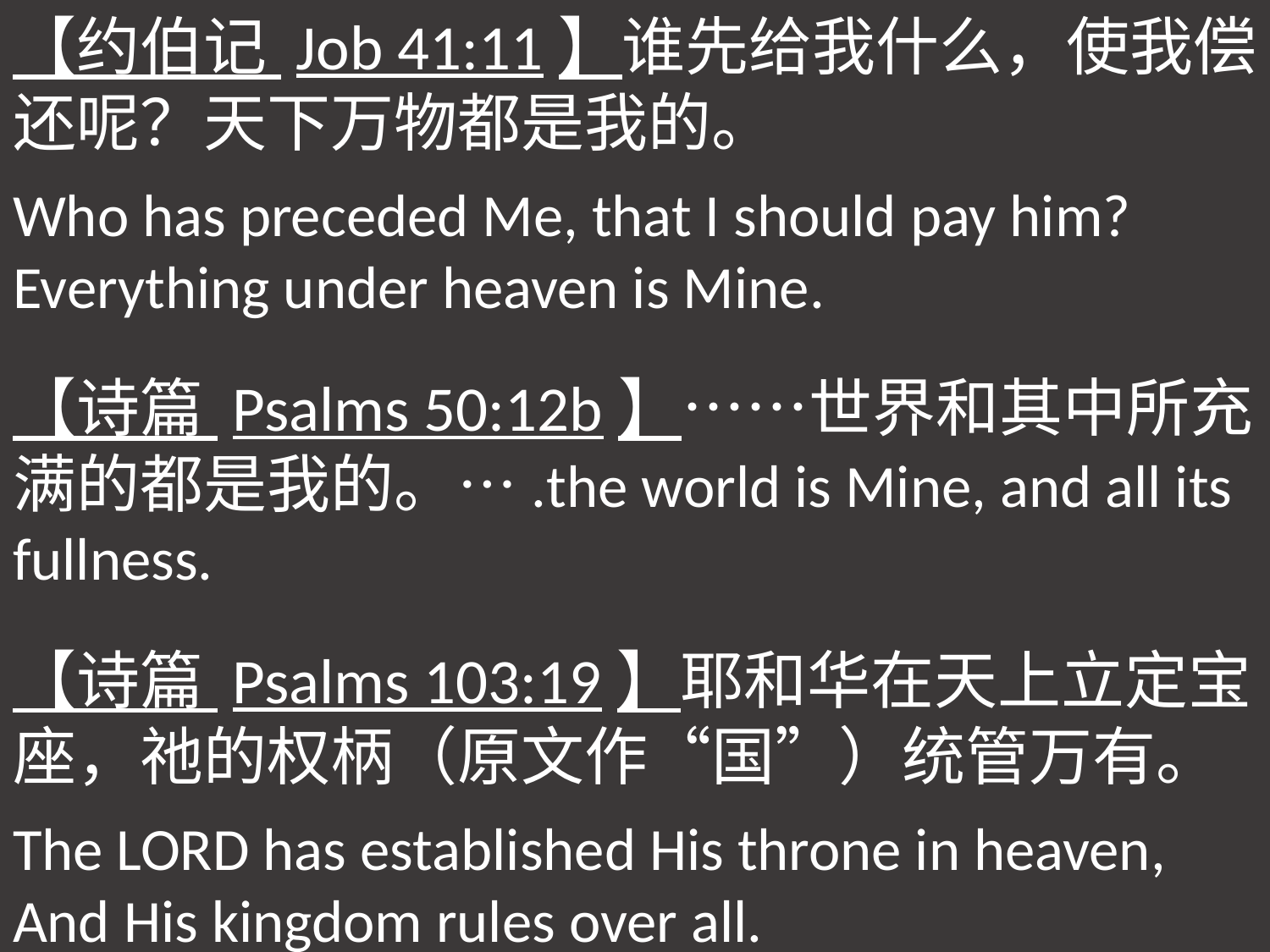

【约伯记 Job 41:11】谁先给我什么，使我偿还呢？天下万物都是我的。
Who has preceded Me, that I should pay him? Everything under heaven is Mine.

【诗篇 Psalms 50:12b】……世界和其中所充满的都是我的。….the world is Mine, and all its fullness.

【诗篇 Psalms 103:19】耶和华在天上立定宝座，祂的权柄（原文作“国”）统管万有。
The LORD has established His throne in heaven, And His kingdom rules over all.